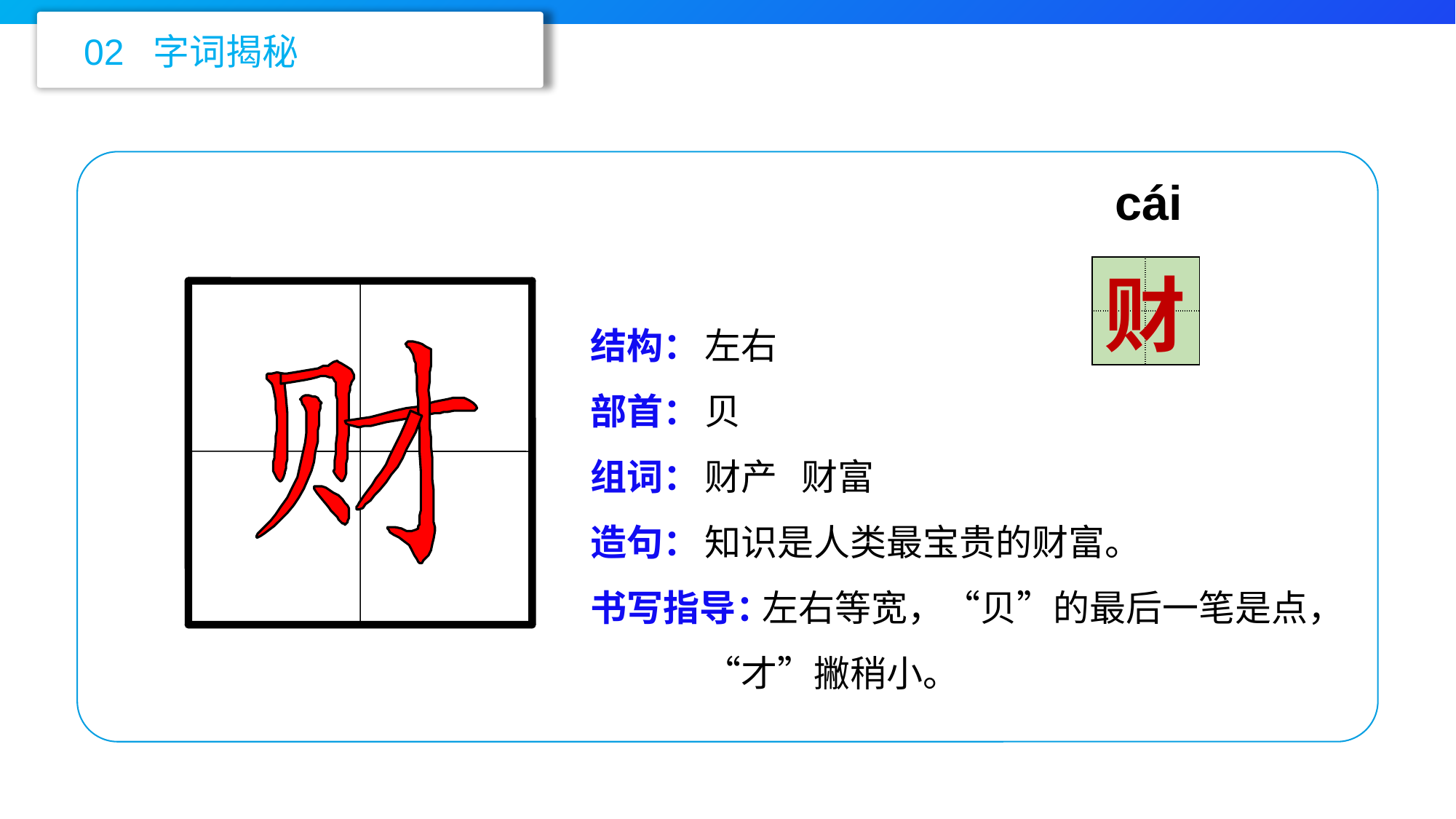

02  字词揭秘
cái
|  |  |
| --- | --- |
|  |  |
财

结构：
部首：
组词：
造句：
书写指导：

左右
贝
财产   财富
知识是人类最宝贵的财富。
      左右等宽，“贝”的最后一笔是点，“才”撇稍小。